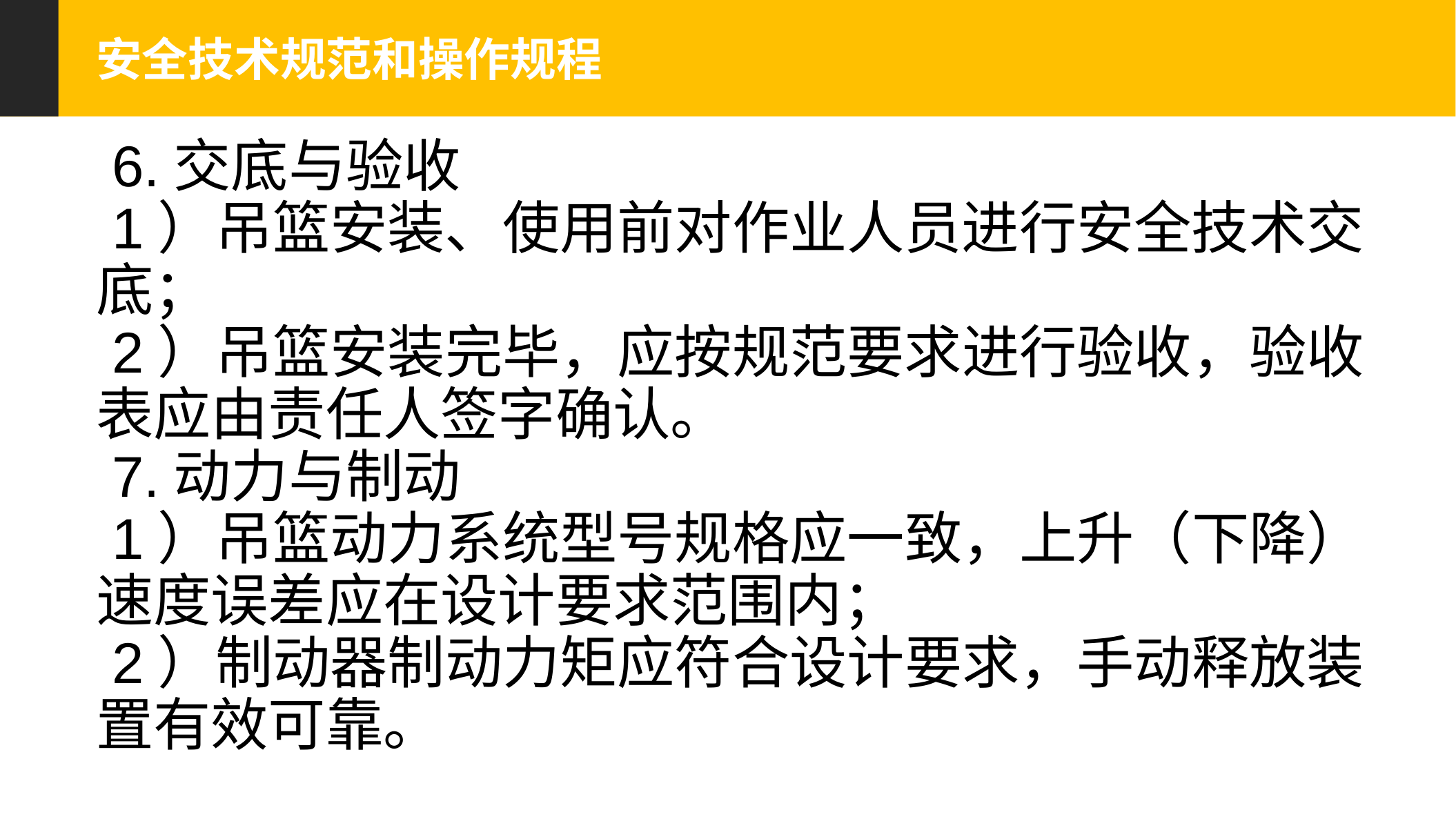

安全技术规范和操作规程
 6.交底与验收
 1）吊篮安装、使用前对作业人员进行安全技术交底；
 2）吊篮安装完毕，应按规范要求进行验收，验收表应由责任人签字确认。
 7.动力与制动
 1）吊篮动力系统型号规格应一致，上升（下降）速度误差应在设计要求范围内；
 2）制动器制动力矩应符合设计要求，手动释放装置有效可靠。